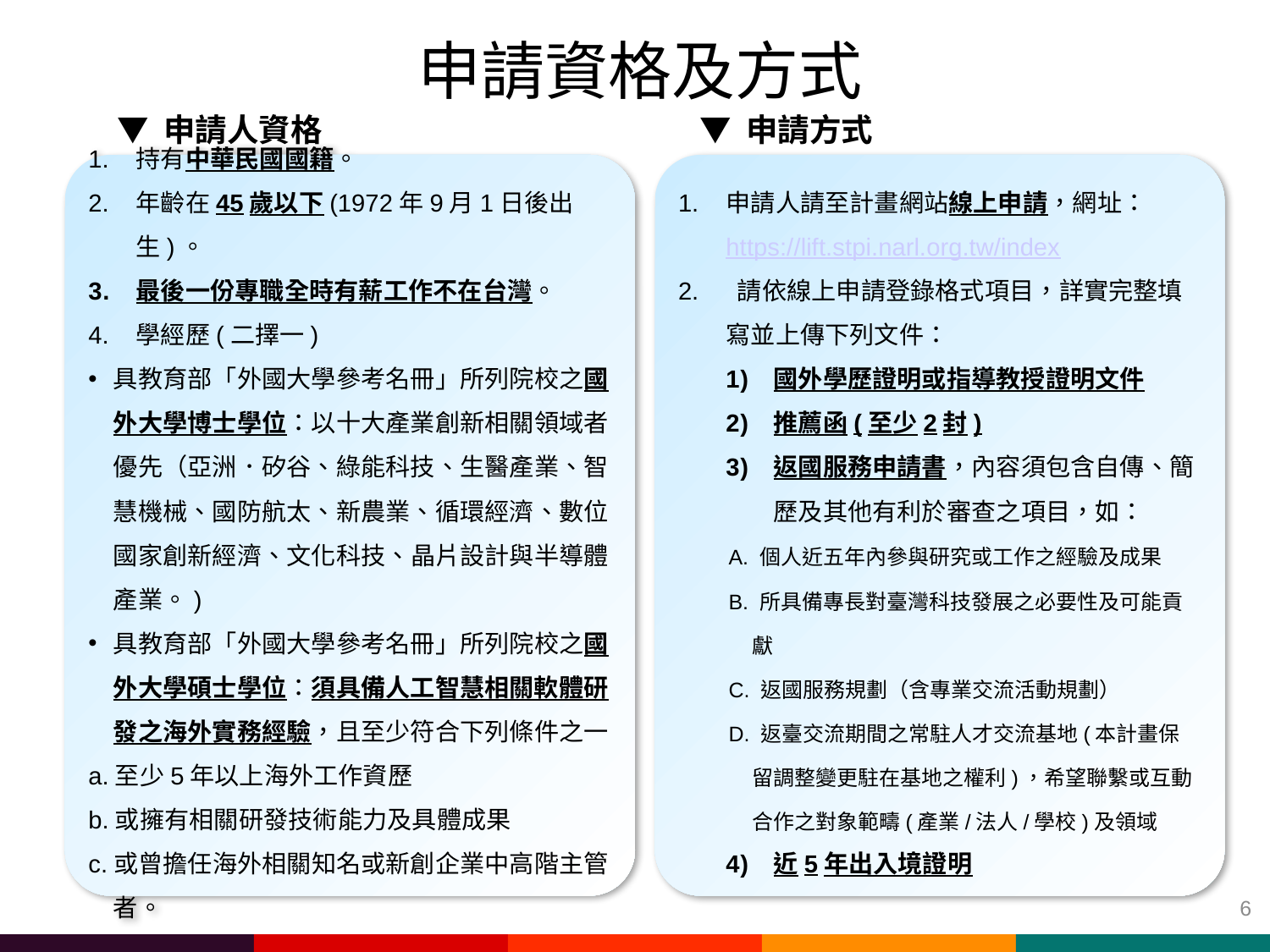

# 申請資格及方式
▼ 申請人資格
▼ 申請方式
持有中華民國國籍。
年齡在45歲以下(1972年9月1日後出生)。
最後一份專職全時有薪工作不在台灣。
學經歷(二擇一)
具教育部「外國大學參考名冊」所列院校之國外大學博士學位：以十大產業創新相關領域者優先（亞洲．矽谷、綠能科技、生醫產業、智慧機械、國防航太、新農業、循環經濟、數位國家創新經濟、文化科技、晶片設計與半導體產業。)
具教育部「外國大學參考名冊」所列院校之國外大學碩士學位：須具備人工智慧相關軟體研發之海外實務經驗，且至少符合下列條件之一
a.至少5年以上海外工作資歷
b.或擁有相關研發技術能力及具體成果
c.或曾擔任海外相關知名或新創企業中高階主管者。
申請人請至計畫網站線上申請，網址：https://lift.stpi.narl.org.tw/index
 請依線上申請登錄格式項目，詳實完整填寫並上傳下列文件：
國外學歷證明或指導教授證明文件
推薦函(至少2封)
返國服務申請書，內容須包含自傳、簡歷及其他有利於審查之項目，如：
A. 個人近五年內參與研究或工作之經驗及成果
B. 所具備專長對臺灣科技發展之必要性及可能貢獻
C. 返國服務規劃（含專業交流活動規劃）
D. 返臺交流期間之常駐人才交流基地(本計畫保留調整變更駐在基地之權利)，希望聯繫或互動合作之對象範疇(產業/法人/學校)及領域
近5年出入境證明
6